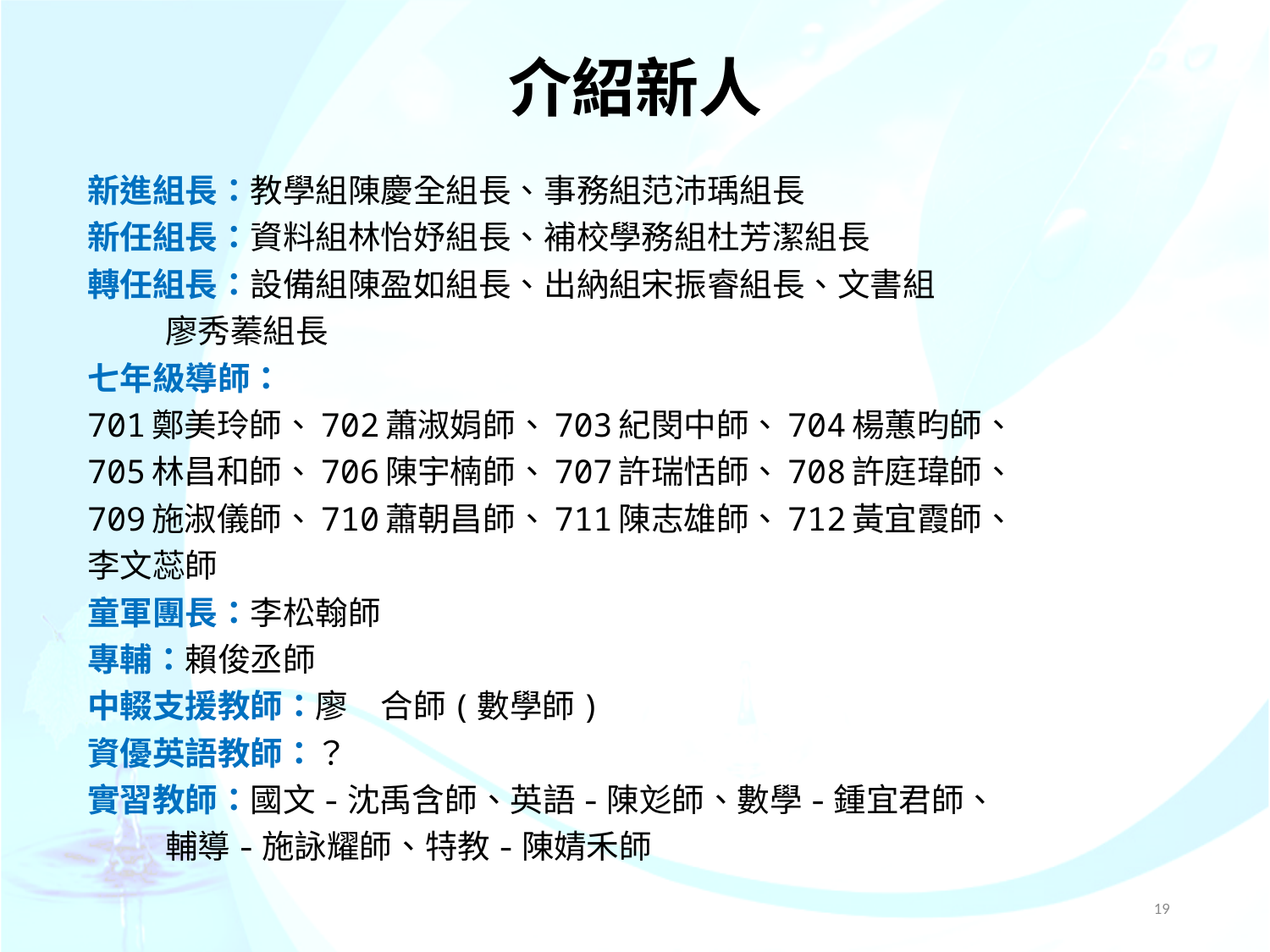

介紹新人
新進組長：教學組陳慶全組長、事務組范沛瑀組長
新任組長：資料組林怡妤組長、補校學務組杜芳潔組長
轉任組長：設備組陳盈如組長、出納組宋振睿組長、文書組
          廖秀蓁組長
七年級導師：
701鄭美玲師、702蕭淑娟師、703紀閔中師、704楊蕙昀師、
705林昌和師、706陳宇楠師、707許瑞恬師、708許庭瑋師、
709施淑儀師、710蕭朝昌師、711陳志雄師、712黃宜霞師、
李文蕊師
童軍團長：李松翰師
專輔：賴俊丞師
中輟支援教師：廖　合師(數學師)
資優英語教師：？
實習教師：國文-沈禹含師、英語-陳彣師、數學-鍾宜君師、
          輔導-施詠耀師、特教-陳婧禾師

19